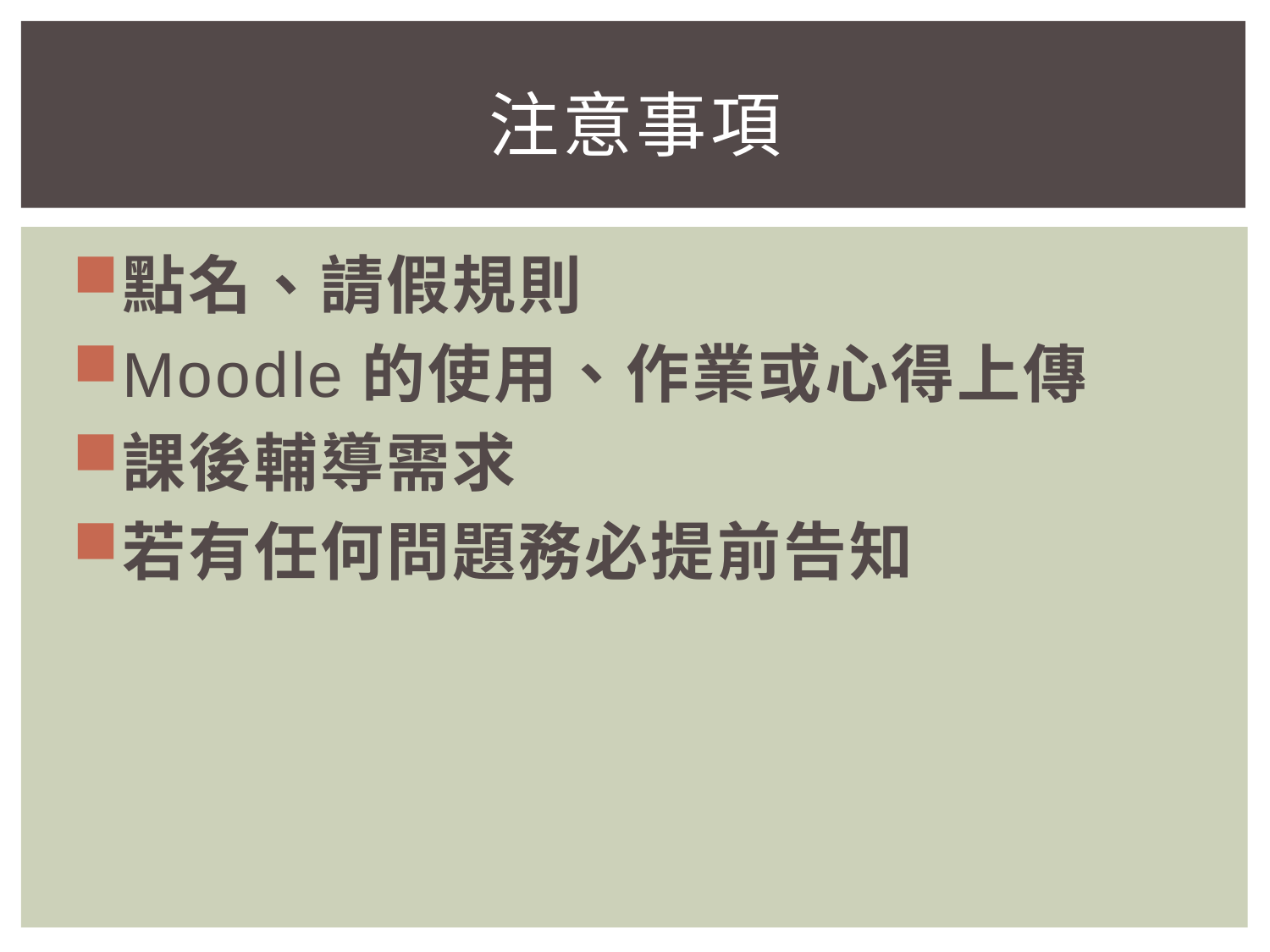

# 注意事項
點名、請假規則
Moodle的使用、作業或心得上傳
課後輔導需求
若有任何問題務必提前告知